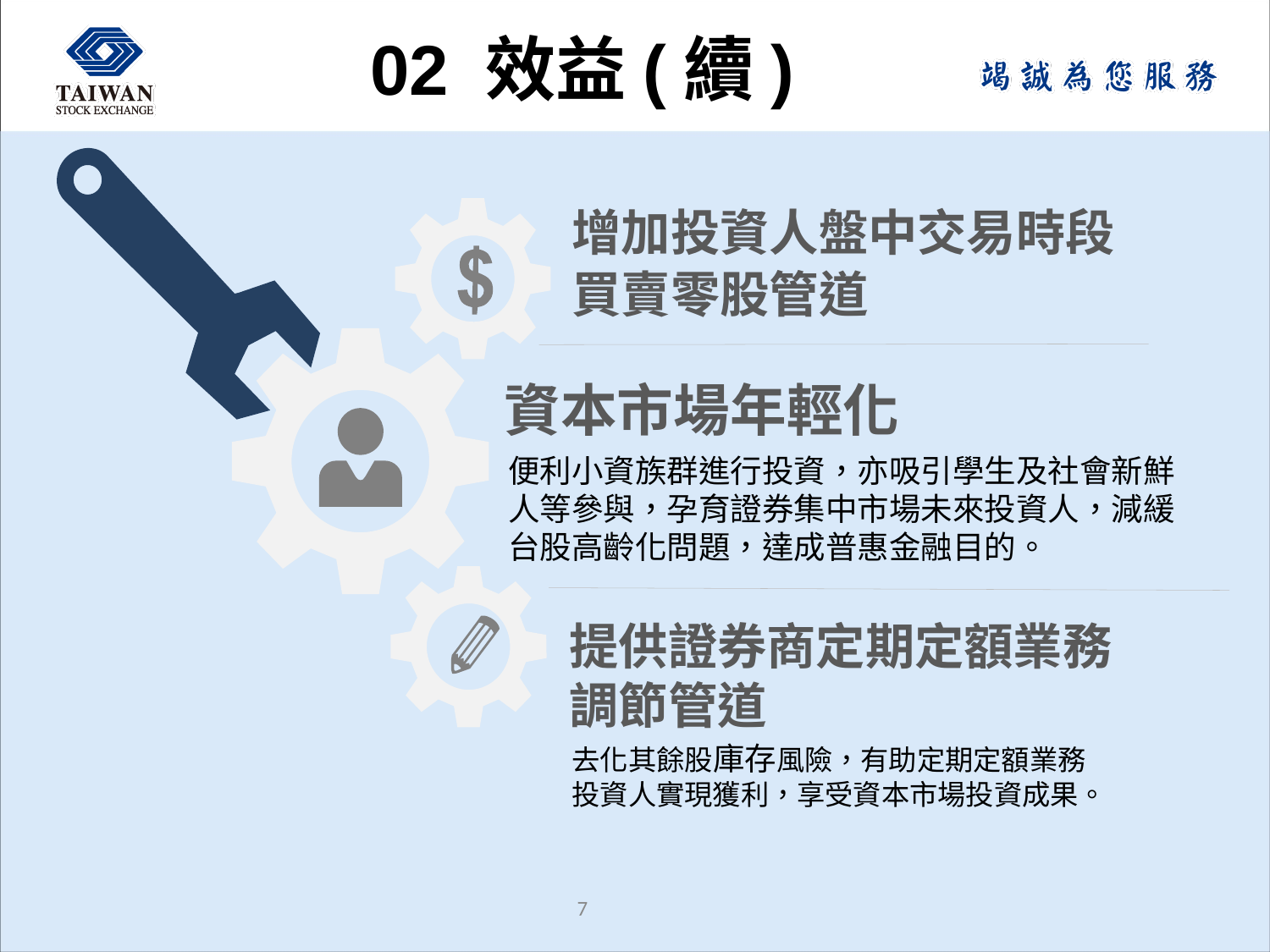

# 02 效益(續)

增加投資人盤中交易時段買賣零股管道
資本市場年輕化
便利小資族群進行投資，亦吸引學生及社會新鮮人等參與，孕育證券集中市場未來投資人，減緩台股高齡化問題，達成普惠金融目的。
提供證券商定期定額業務調節管道
去化其餘股庫存風險，有助定期定額業務投資人實現獲利，享受資本市場投資成果。

7